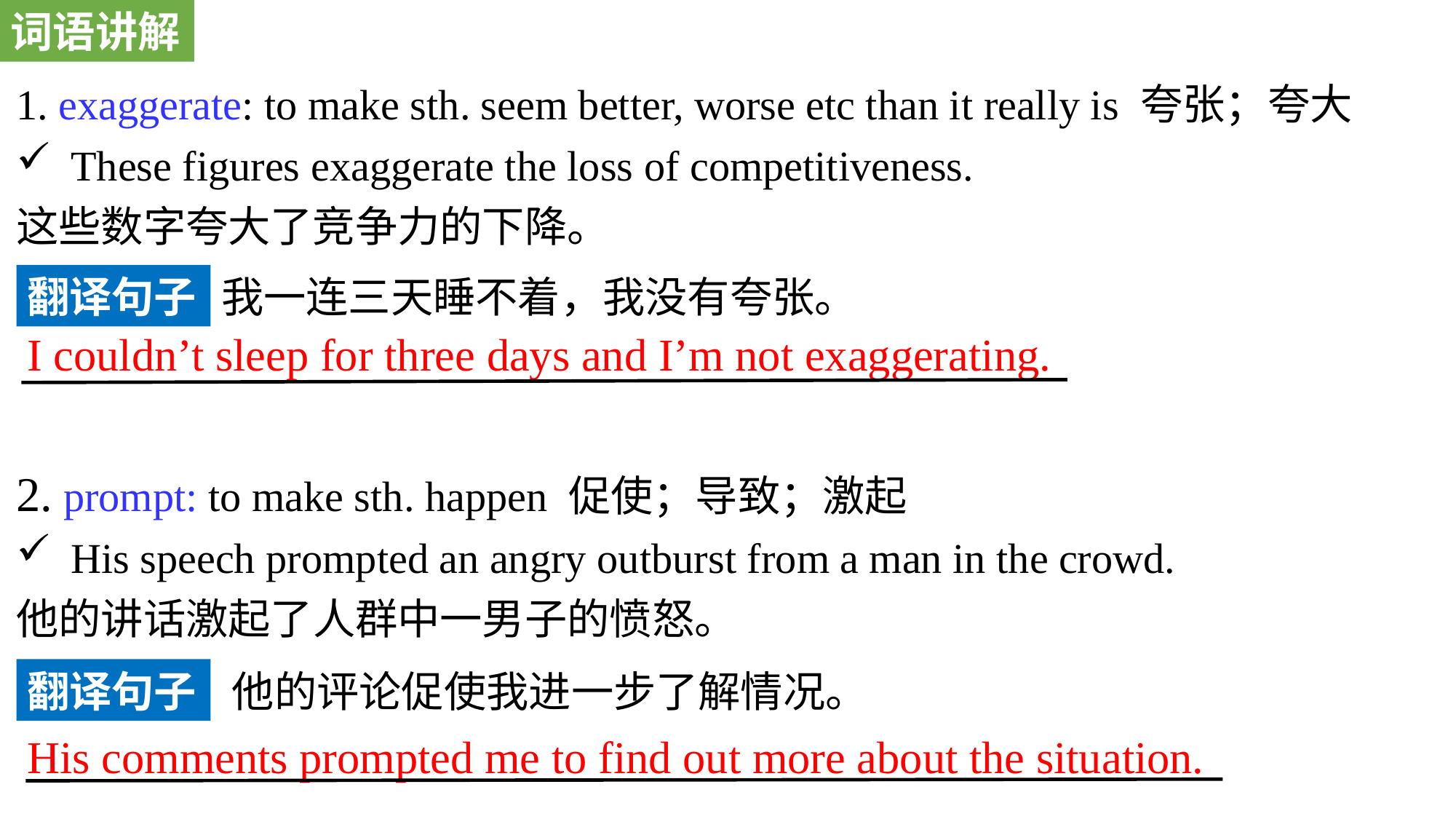

词语讲解
1. exaggerate: to make sth. seem better, worse etc than it really is 夸张；夸大
These figures exaggerate the loss of competitiveness.
这些数字夸大了竞争力的下降。

2. prompt: to make sth. happen 促使；导致；激起
His speech prompted an angry outburst from a man in the crowd.
他的讲话激起了人群中一男子的愤怒。
翻译句子
我一连三天睡不着，我没有夸张。
I couldn’t sleep for three days and I’m not exaggerating.
翻译句子
他的评论促使我进一步了解情况。
His comments prompted me to find out more about the situation.